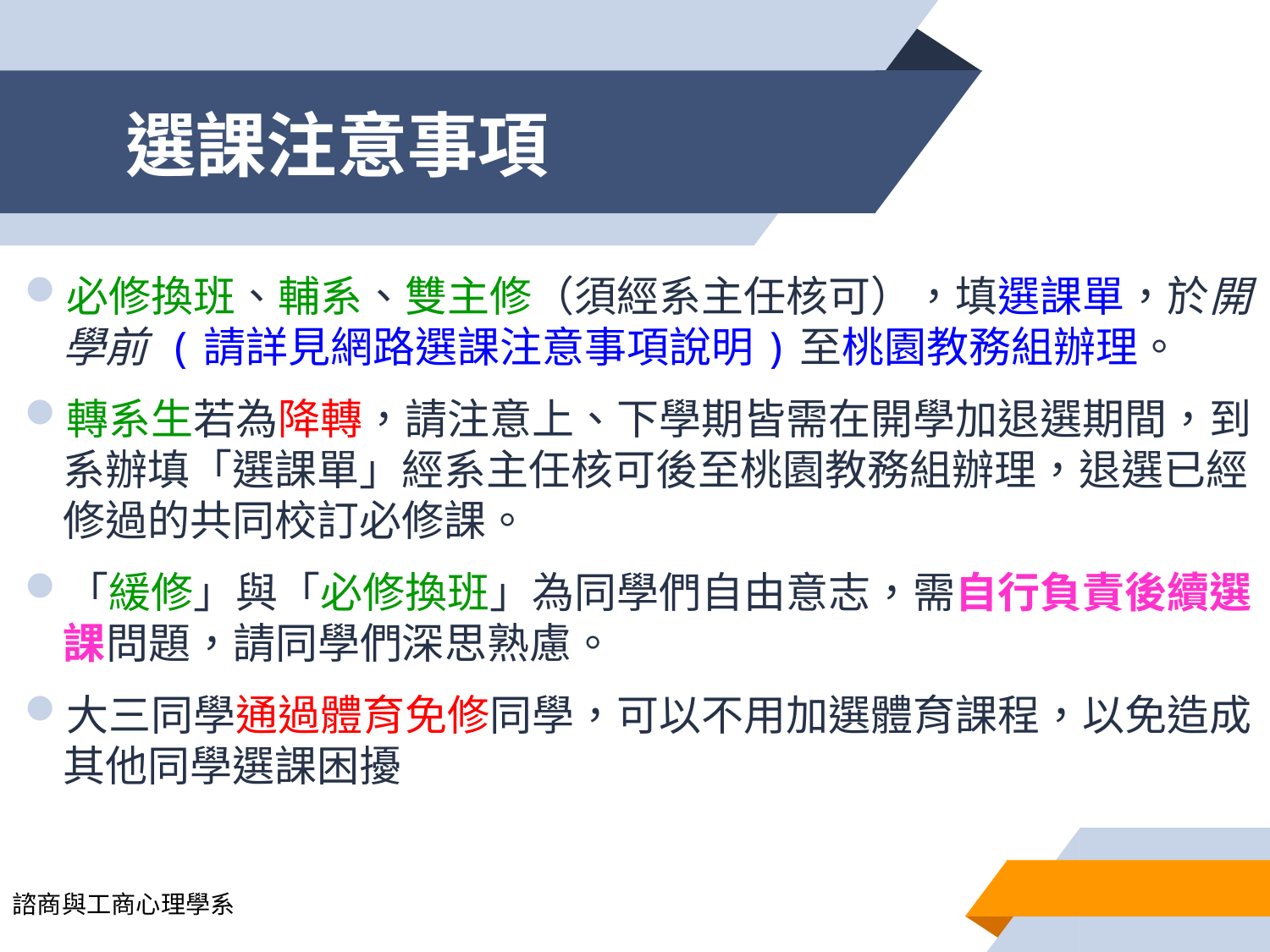

# 選課注意事項
必修換班、輔系、雙主修（須經系主任核可），填選課單，於開學前 (請詳見網路選課注意事項說明)至桃園教務組辦理。
轉系生若為降轉，請注意上、下學期皆需在開學加退選期間，到系辦填「選課單」經系主任核可後至桃園教務組辦理，退選已經修過的共同校訂必修課。
「緩修」與「必修換班」為同學們自由意志，需自行負責後續選課問題，請同學們深思熟慮。
大三同學通過體育免修同學，可以不用加選體育課程，以免造成其他同學選課困擾

諮商與工商心理學系